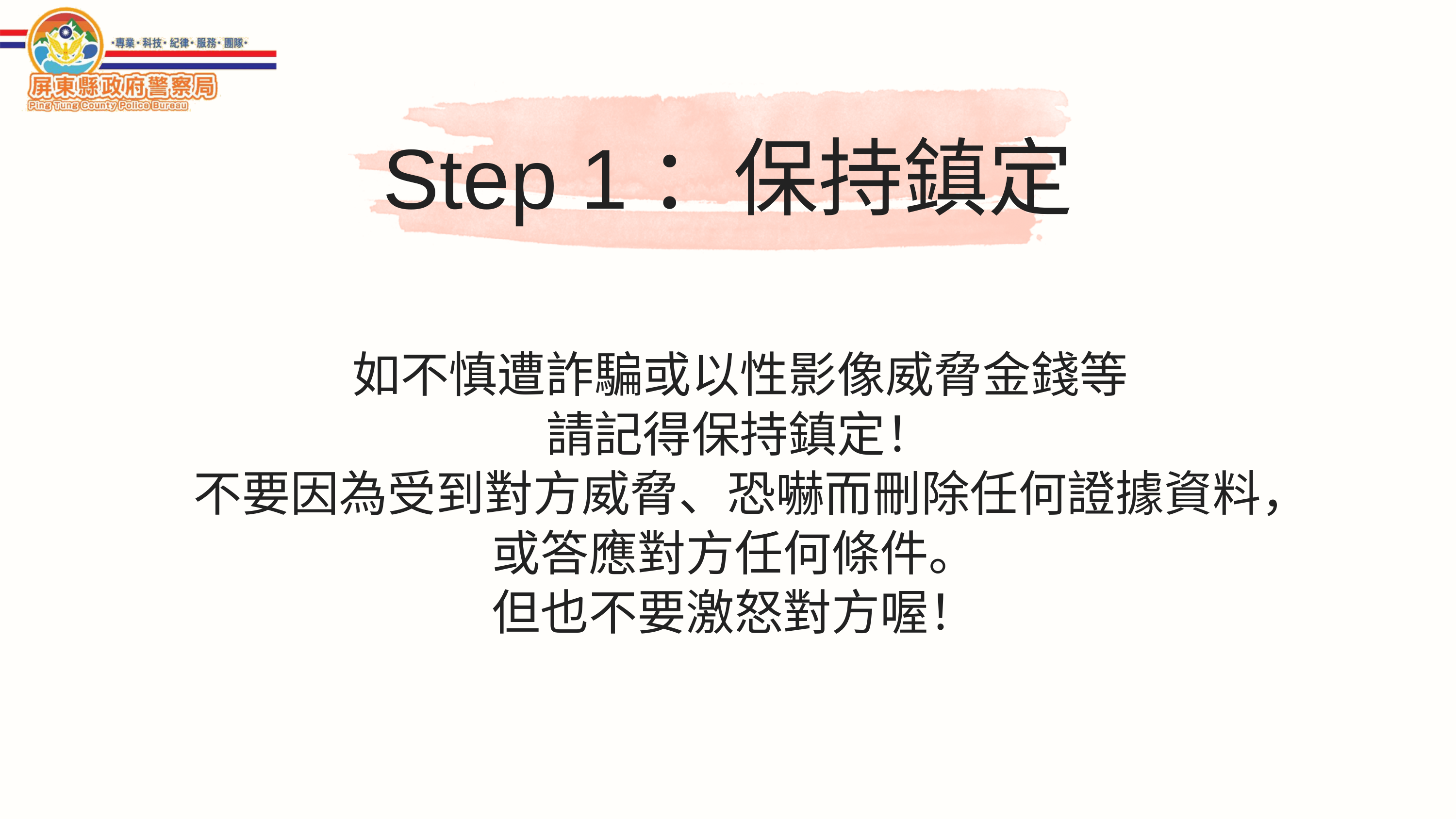

Step 1：保持鎮定
如不慎遭詐騙或以性影像威脅金錢等
請記得保持鎮定！
 不要因為受到對方威脅、恐嚇而刪除任何證據資料，
或答應對方任何條件。
但也不要激怒對方喔！